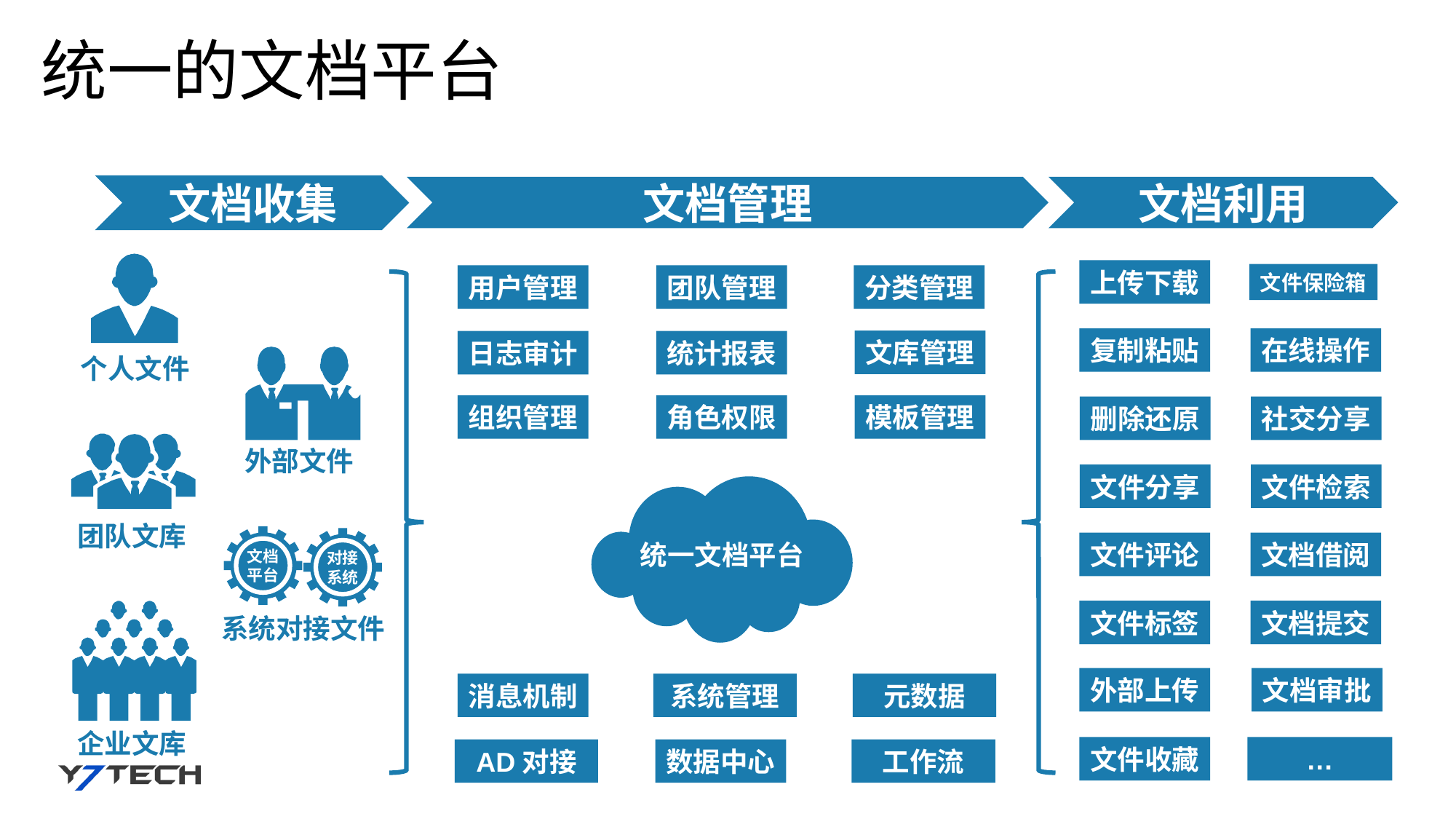

统一的文档平台
文档管理
文档利用
文档收集

个人文件
上传下载
文件保险箱
分类管理
用户管理
团队管理

复制粘贴
在线操作
文库管理
日志审计
统计报表

外部文件
组织管理
角色权限
模板管理
删除还原
社交分享

团队文库
文件分享
文件检索

统一文档平台

文档平台

对接系统
系统对接文件
文件评论
文档借阅
文件标签
文档提交

企业文库
外部上传
文档审批
消息机制
元数据
系统管理
文件收藏
…
数据中心
工作流
AD对接